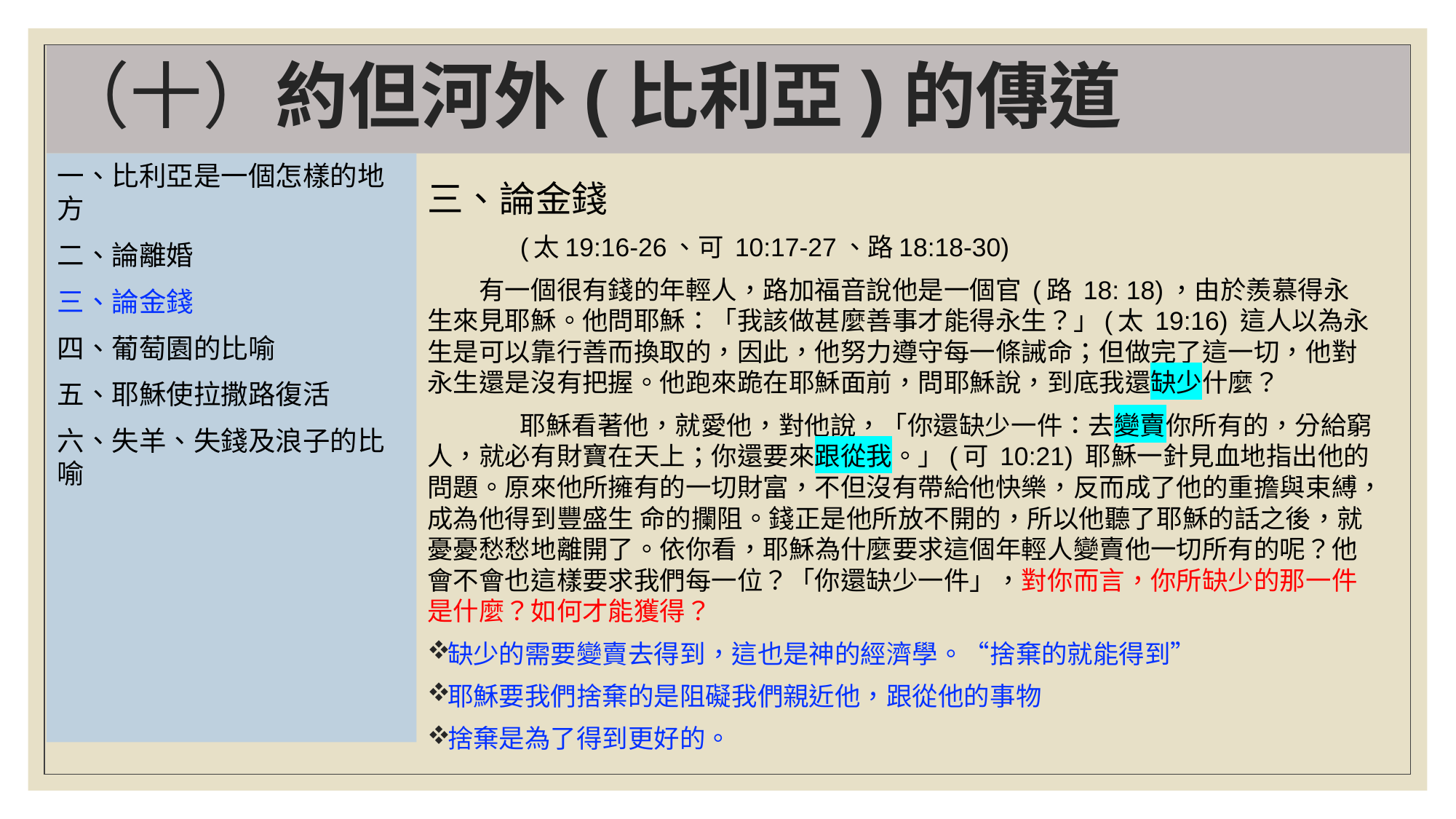

# （十）約但河外(比利亞)的傳道
一、比利亞是一個怎樣的地方
二、論離婚
三、論金錢
四、葡萄園的比喻
五、耶穌使拉撒路復活
六、失羊、失錢及浪子的比喻

三、論金錢
	(太19:16-26、可 10:17-27、路18:18-30)
　　有一個很有錢的年輕人，路加福音說他是一個官 (路 18: 18)，由於羨慕得永生來見耶穌。他問耶穌：「我該做甚麼善事才能得永生？」(太 19:16) 這人以為永生是可以靠行善而換取的，因此，他努力遵守每一條誡命；但做完了這一切，他對永生還是沒有把握。他跑來跪在耶穌面前，問耶穌說，到底我還缺少什麼？
	耶穌看著他，就愛他，對他說，「你還缺少一件：去變賣你所有的，分給窮人，就必有財寶在天上；你還要來跟從我。」(可 10:21) 耶穌一針見血地指出他的問題。原來他所擁有的一切財富，不但沒有帶給他快樂，反而成了他的重擔與束縛，成為他得到豐盛生 命的攔阻。錢正是他所放不開的，所以他聽了耶穌的話之後，就憂憂愁愁地離開了。依你看，耶穌為什麼要求這個年輕人變賣他一切所有的呢？他會不會也這樣要求我們每一位？「你還缺少一件」，對你而言，你所缺少的那一件是什麼？如何才能獲得？
缺少的需要變賣去得到，這也是神的經濟學。“捨棄的就能得到”
耶穌要我們捨棄的是阻礙我們親近他，跟從他的事物
捨棄是為了得到更好的。